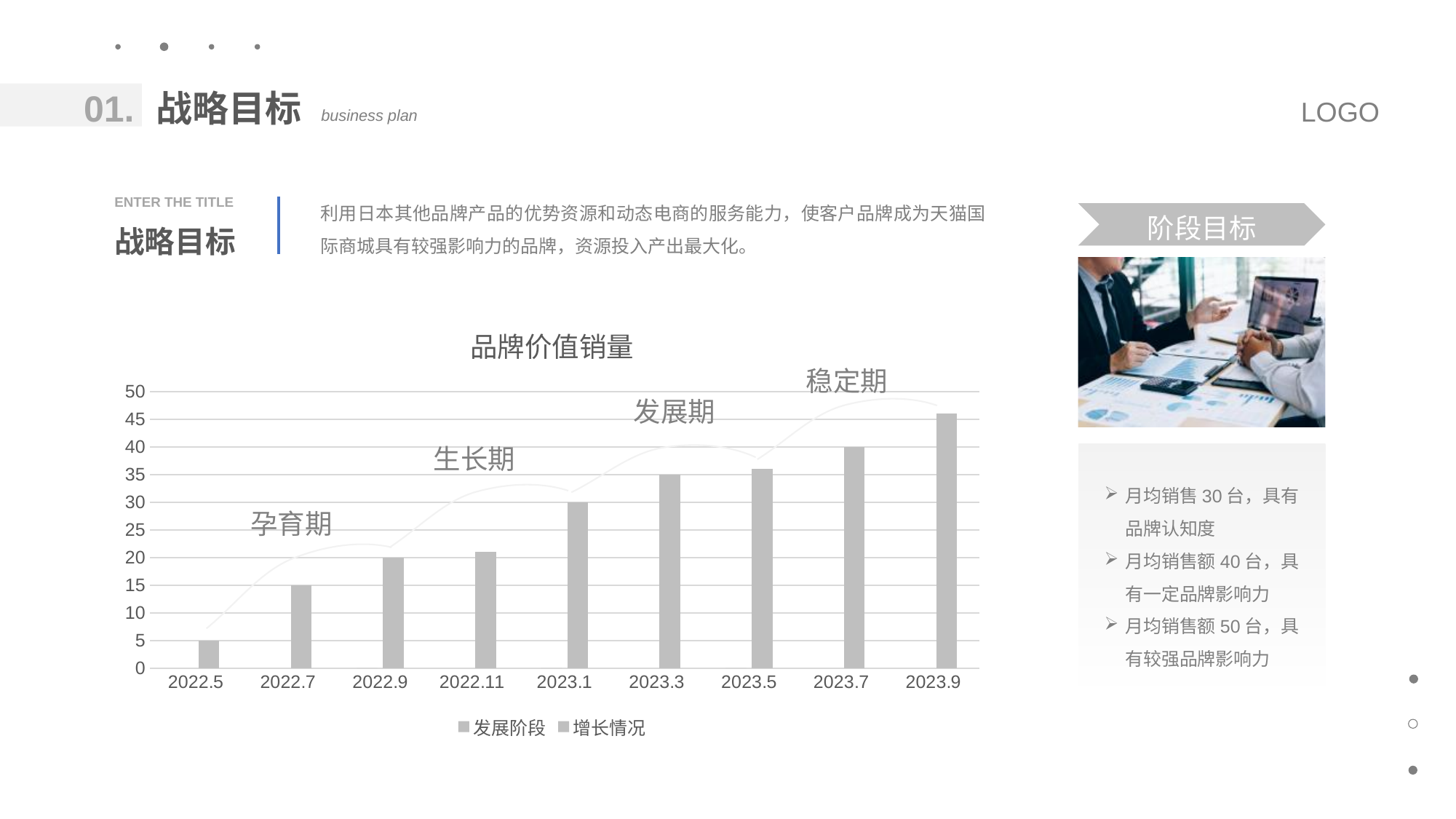

01.
战略目标

LOGO

business plan
ENTER THE TITLE
利用日本其他品牌产品的优势资源和动态电商的服务能力，使客户品牌成为天猫国际商城具有较强影响力的品牌，资源投入产出最大化。
阶段目标
战略目标

### Chart: 品牌价值销量

| Category | 发展阶段 | 增长情况 |
|---|---|---|
| 2022.5 | None | 5.0 |
| 2022.7 | None | 15.0 |
| 2022.9 | 0.0 | 20.0 |
| 2022.11 | None | 21.0 |
| 2023.1 | 0.0 | 30.0 |
| 2023.3 | None | 35.0 |
| 2023.5 | 0.0 | 36.0 |
| 2023.7 | None | 40.0 |
| 2023.9 | None | 46.0 |
稳定期
发展期

生长期
月均销售30台，具有品牌认知度
月均销售额40台，具有一定品牌影响力
月均销售额50台，具有较强品牌影响力

孕育期